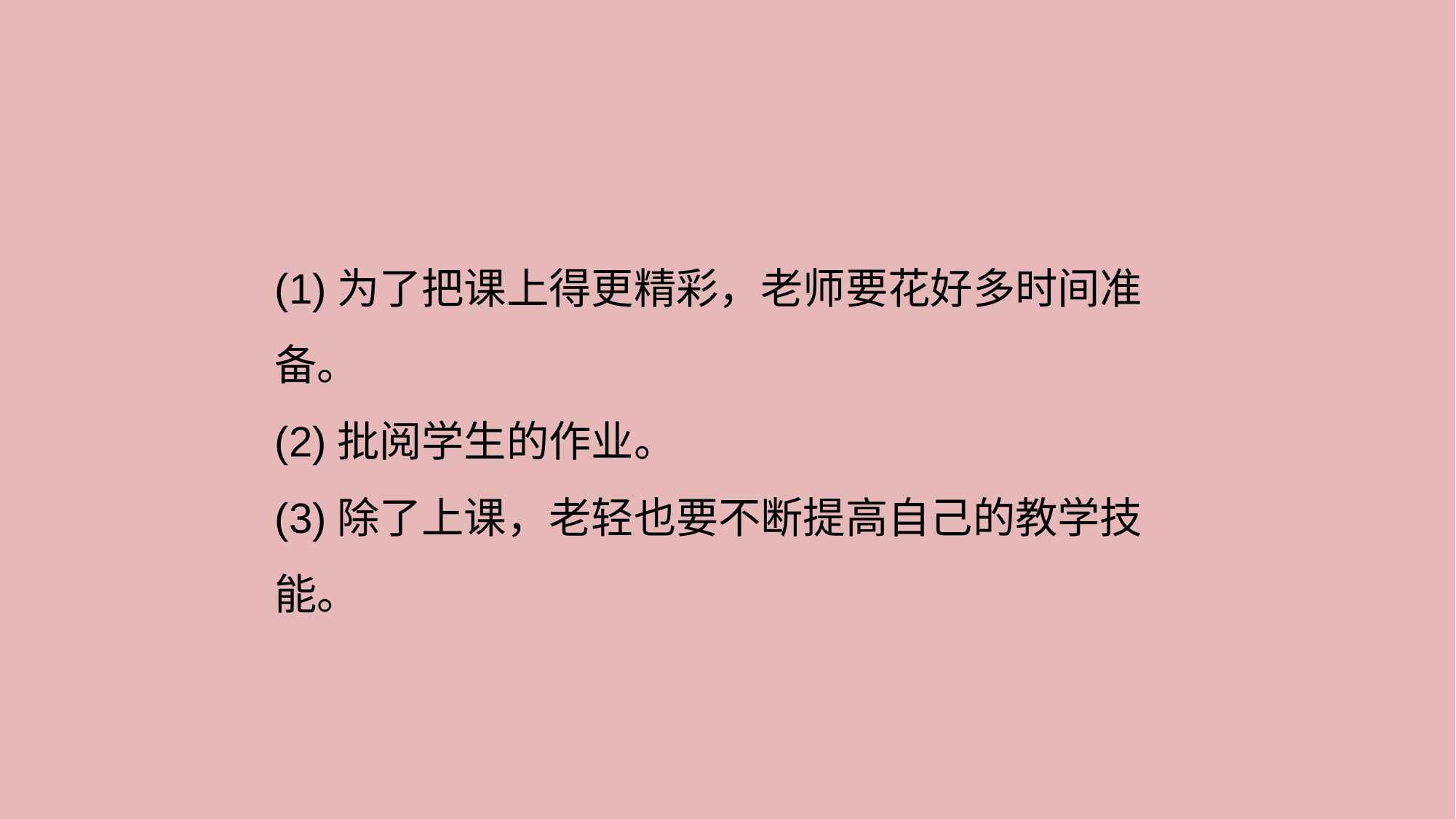

(1)为了把课上得更精彩，老师要花好多时间准备。
(2)批阅学生的作业。
(3)除了上课，老轻也要不断提高自己的教学技能。